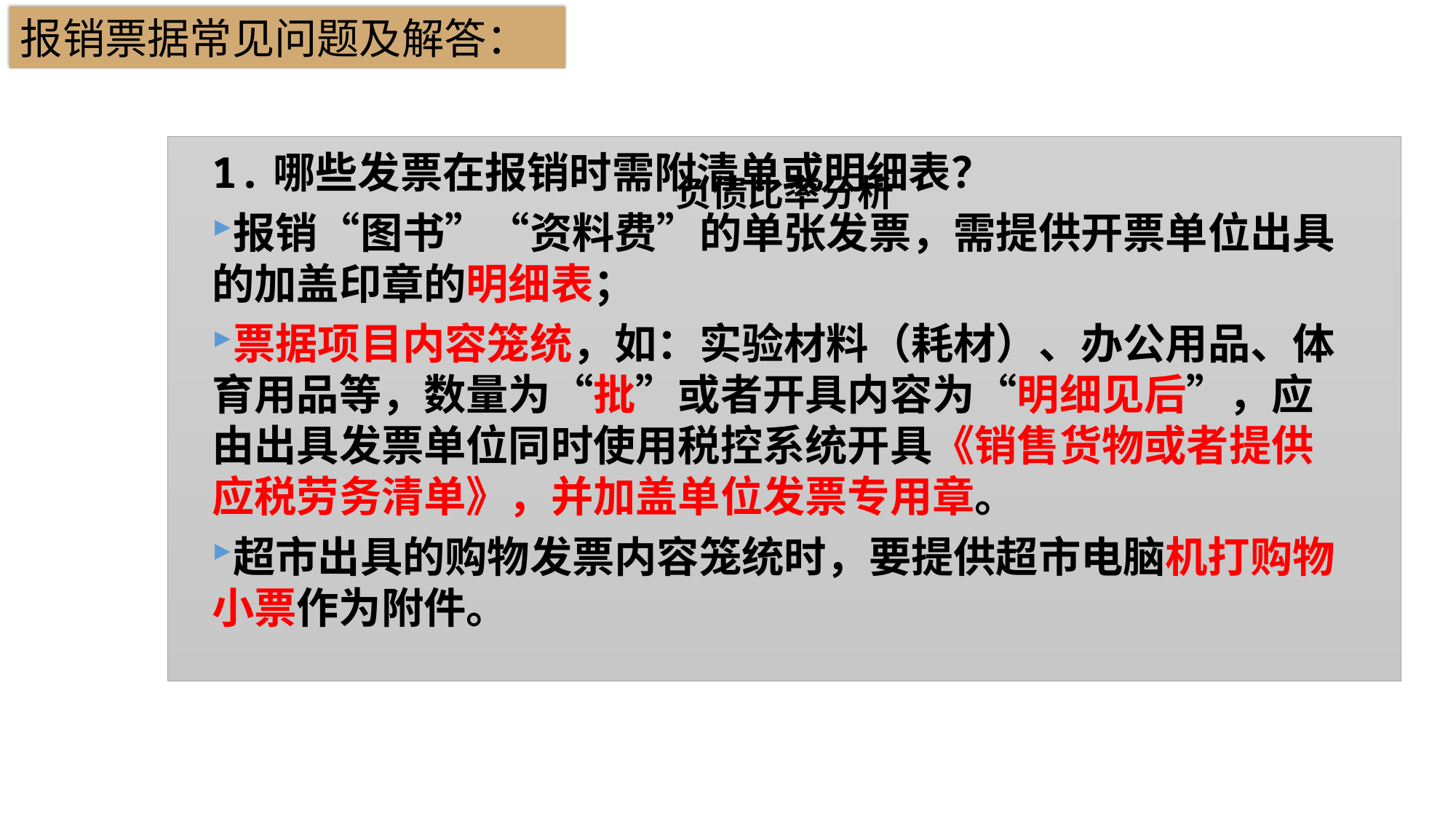

报销票据常见问题及解答：

### Chart: 负债比率分析

| Category |
|---|
1.哪些发票在报销时需附清单或明细表？
报销“图书”“资料费”的单张发票，需提供开票单位出具的加盖印章的明细表；
票据项目内容笼统，如：实验材料（耗材）、办公用品、体育用品等，数量为“批”或者开具内容为“明细见后”，应由出具发票单位同时使用税控系统开具《销售货物或者提供应税劳务清单》，并加盖单位发票专用章。
超市出具的购物发票内容笼统时，要提供超市电脑机打购物小票作为附件。